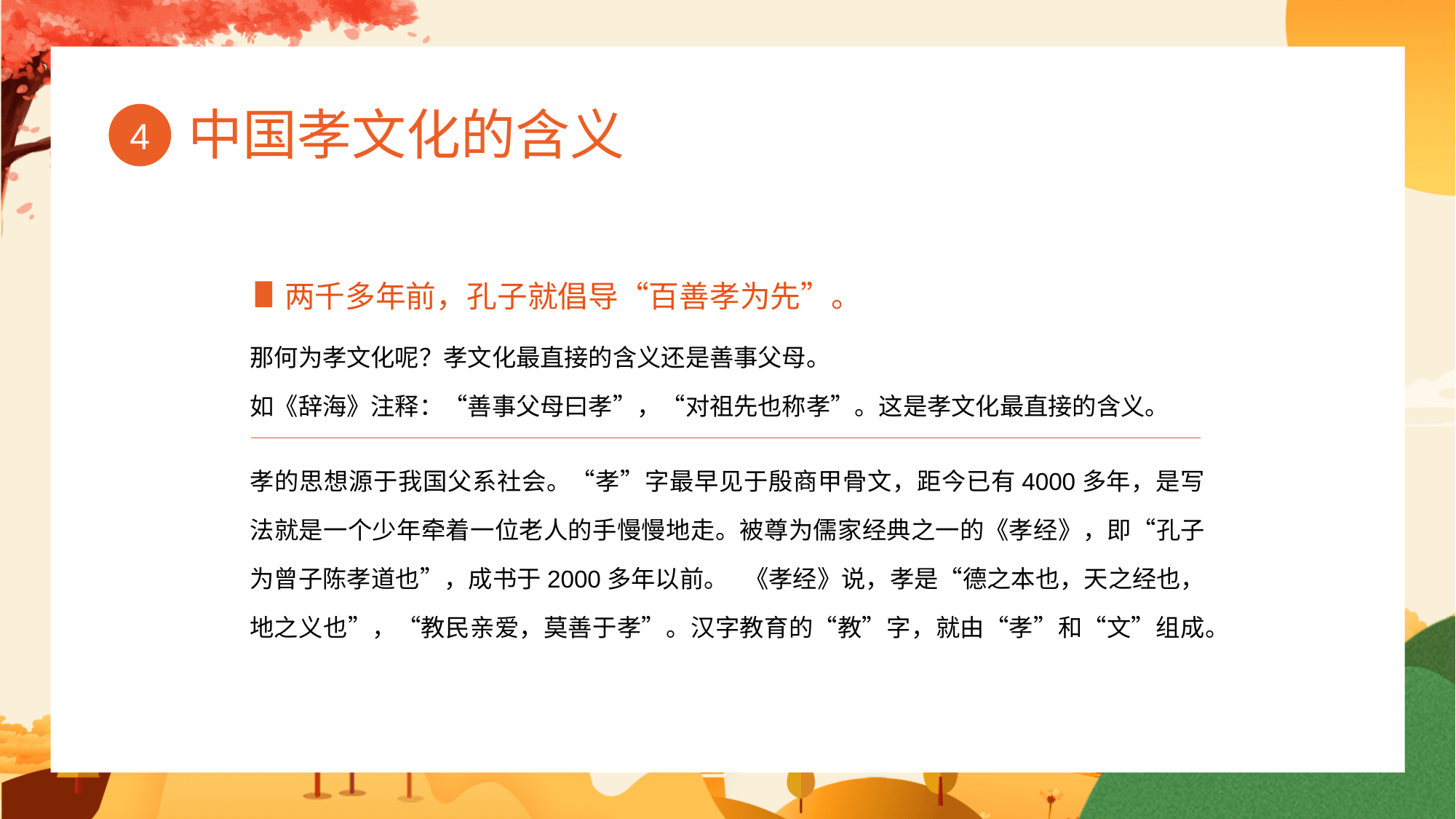

两千多年前，孔子就倡导“百善孝为先”。

那何为孝文化呢？孝文化最直接的含义还是善事父母。
如《辞海》注释：“善事父母曰孝”，“对祖先也称孝”。这是孝文化最直接的含义。
孝的思想源于我国父系社会。“孝”字最早见于殷商甲骨文，距今已有4000多年，是写法就是一个少年牵着一位老人的手慢慢地走。被尊为儒家经典之一的《孝经》，即“孔子为曾子陈孝道也”，成书于2000多年以前。   《孝经》说，孝是“德之本也，天之经也，地之义也”，“教民亲爱，莫善于孝”。汉字教育的“教”字，就由“孝”和“文”组成。